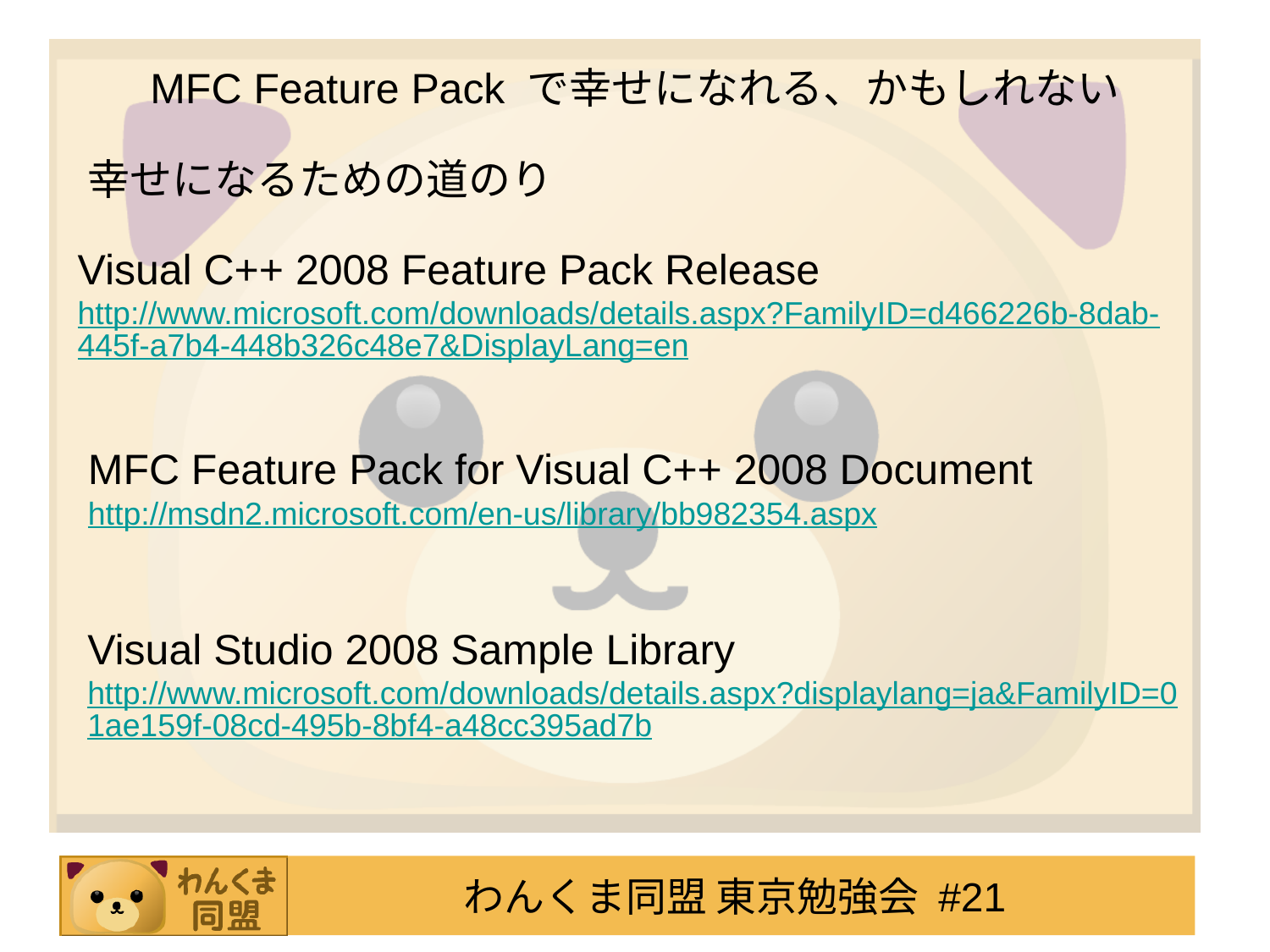

# MFC Feature Pack で幸せになれる、かもしれない
幸せになるための道のり
Visual C++ 2008 Feature Pack Release
http://www.microsoft.com/downloads/details.aspx?FamilyID=d466226b-8dab-445f-a7b4-448b326c48e7&DisplayLang=en
MFC Feature Pack for Visual C++ 2008 Document
http://msdn2.microsoft.com/en-us/library/bb982354.aspx
Visual Studio 2008 Sample Library
http://www.microsoft.com/downloads/details.aspx?displaylang=ja&FamilyID=01ae159f-08cd-495b-8bf4-a48cc395ad7b